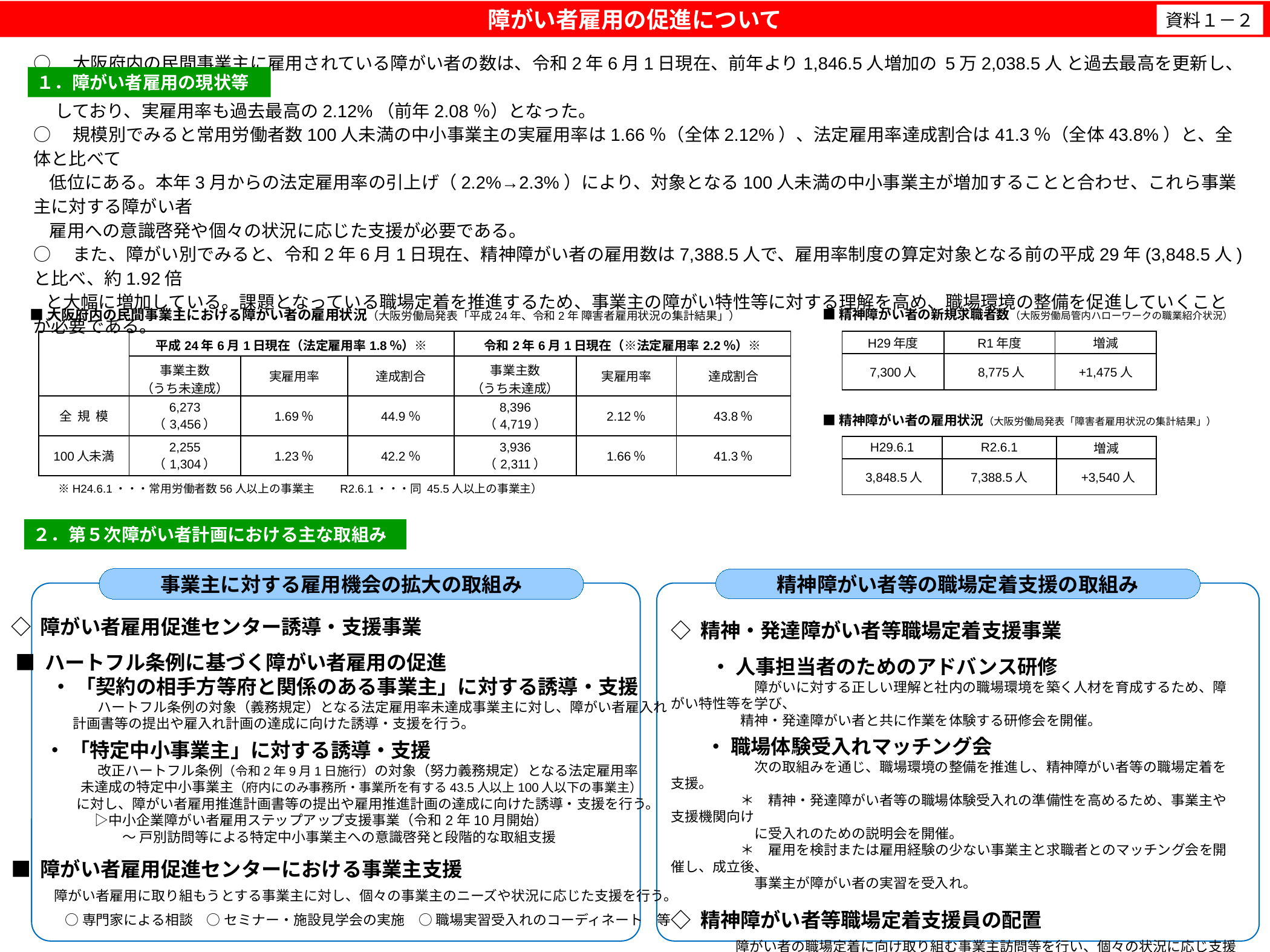

障がい者雇用の促進について
資料１－２
１．障がい者雇用の現状等
○　大阪府内の民間事業主に雇用されている障がい者の数は、令和2年6月1日現在、前年より1,846.5人増加の 5万2,038.5人 と過去最高を更新し、17年連続で増加
　 しており、実雇用率も過去最高の2.12%（前年2.08％）となった。
○　規模別でみると常用労働者数100人未満の中小事業主の実雇用率は1.66％（全体2.12%）、法定雇用率達成割合は41.3％（全体43.8%）と、全体と比べて
   低位にある。本年3月からの法定雇用率の引上げ（2.2%→2.3%）により、対象となる100人未満の中小事業主が増加することと合わせ、これら事業主に対する障がい者
   雇用への意識啓発や個々の状況に応じた支援が必要である。
○　また、障がい別でみると、令和2年6月1日現在、精神障がい者の雇用数は7,388.5人で、雇用率制度の算定対象となる前の平成29年(3,848.5人)と比べ、約1.92倍
  と大幅に増加している。課題となっている職場定着を推進するため、事業主の障がい特性等に対する理解を高め、職場環境の整備を促進していくことが必要である。
■大阪府内の民間事業主における障がい者の雇用状況（大阪労働局発表「平成24年、令和2年 障害者雇用状況の集計結果」）
■精神障がい者の新規求職者数（大阪労働局管内ハローワークの職業紹介状況）
■精神障がい者の雇用状況（大阪労働局発表「障害者雇用状況の集計結果」）
|  | 平成24年6月1日現在（法定雇用率1.8％）※ |  |  | 令和2年6月1日現在（※法定雇用率2.2％）※ |  |  |
| --- | --- | --- | --- | --- | --- | --- |
|  | 事業主数 （うち未達成） | 実雇用率 | 達成割合 | 事業主数 （うち未達成） | 実雇用率 | 達成割合 |
| 全 規 模 | 6,273 （3,456） | 1.69％ | 44.9％ | 8,396 （4,719） | 2.12％ | 43.8％ |
| 100人未満 | 2,255 （1,304） | 1.23％ | 42.2％ | 3,936 （2,311） | 1.66％ | 41.3％ |
| H29年度 | R1年度 | 増減 |
| --- | --- | --- |
| 7,300人 | 8,775人 | +1,475人 |
| H29.6.1 | R2.6.1 | 増減 |
| --- | --- | --- |
| 3,848.5人 | 7,388.5人 | +3,540人 |
　　※H24.6.1・・・常用労働者数56人以上の事業主　　R2.6.1・・・同 45.5人以上の事業主）
２．第５次障がい者計画における主な取組み
事業主に対する雇用機会の拡大の取組み

◇ 障がい者雇用促進センター誘導・支援事業

 ■ ハートフル条例に基づく障がい者雇用の促進
　　・ 「契約の相手方等府と関係のある事業主」に対する誘導・支援
　　　 　　　ハートフル条例の対象（義務規定）となる法定雇用率未達成事業主に対し、障がい者雇入れ
　　　 　 計画書等の提出や雇入れ計画の達成に向けた誘導・支援を行う。

 　 ・ 「特定中小事業主」に対する誘導・支援
　　　 　　　改正ハートフル条例（令和2年9月1日施行）の対象（努力義務規定）となる法定雇用率
　　　　　未達成の特定中小事業主（府内にのみ事務所・事業所を有する43.5人以上100人以下の事業主）
　　　　　 に対し、障がい者雇用推進計画書等の提出や雇用推進計画の達成に向けた誘導・支援を行う。
　　　　　　▷中小企業障がい者雇用ステップアップ支援事業（令和2年10月開始）
　　　　　　　　～ 戸別訪問等による特定中小事業主への意識啓発と段階的な取組支援

■ 障がい者雇用促進センターにおける事業主支援
　　 障がい者雇用に取り組もうとする事業主に対し、個々の事業主のニーズや状況に応じた支援を行う。
　　　○ 専門家による相談　○ セミナー・施設見学会の実施　○ 職場実習受入れのコーディネート　等

精神障がい者等の職場定着支援の取組み

◇ 精神・発達障がい者等職場定着支援事業

　　・ 人事担当者のためのアドバンス研修
　　　　　　障がいに対する正しい理解と社内の職場環境を築く人材を育成するため、障がい特性等を学び、
　　　　　精神・発達障がい者と共に作業を体験する研修会を開催。

　　・ 職場体験受入れマッチング会
　　　　　　次の取組みを通じ、職場環境の整備を推進し、精神障がい者等の職場定着を支援。
　　　　　＊　精神・発達障がい者等の職場体験受入れの準備性を高めるため、事業主や支援機関向け
　　　　　　に受入れのための説明会を開催。
　　　　　＊　雇用を検討または雇用経験の少ない事業主と求職者とのマッチング会を開催し、成立後、
　　　　　　事業主が障がい者の実習を受入れ。

◇ 精神障がい者等職場定着支援員の配置
　　 　障がい者の職場定着に向け取り組む事業主訪問等を行い、個々の状況に応じ支援に取り組む
　　　 精神障がい者等職場定着支援員を新たに配置。